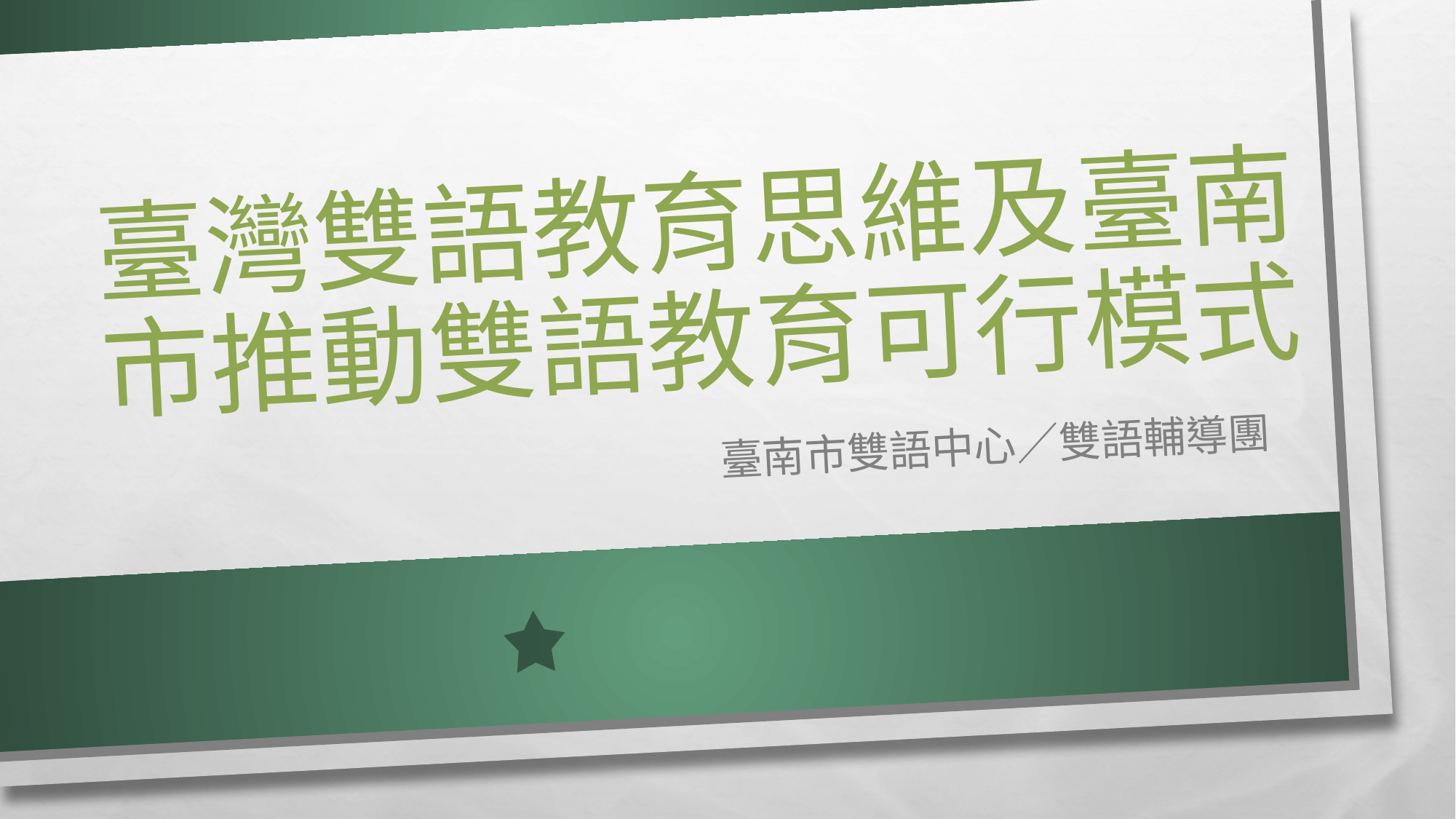

# 臺灣雙語教育思維及臺南市推動雙語教育可行模式
臺南市雙語中心／雙語輔導團